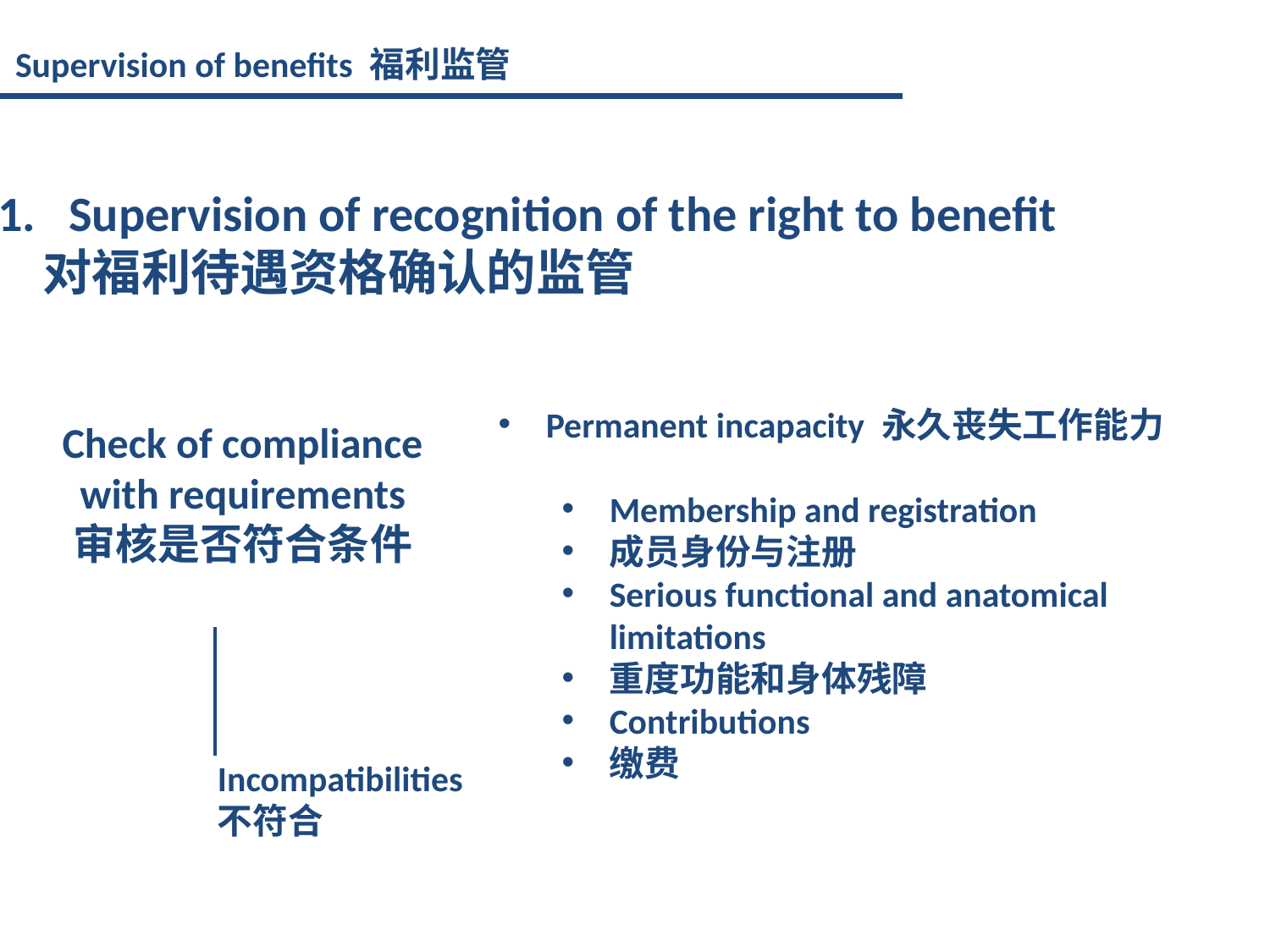

Supervision of benefits 福利监管
Supervision of recognition of the right to benefit
   对福利待遇资格确认的监管
Permanent incapacity 永久丧失工作能力

Membership and registration
成员身份与注册
Serious functional and anatomical limitations
重度功能和身体残障
Contributions
缴费

Check of compliance with requirements
审核是否符合条件
Incompatibilities
不符合